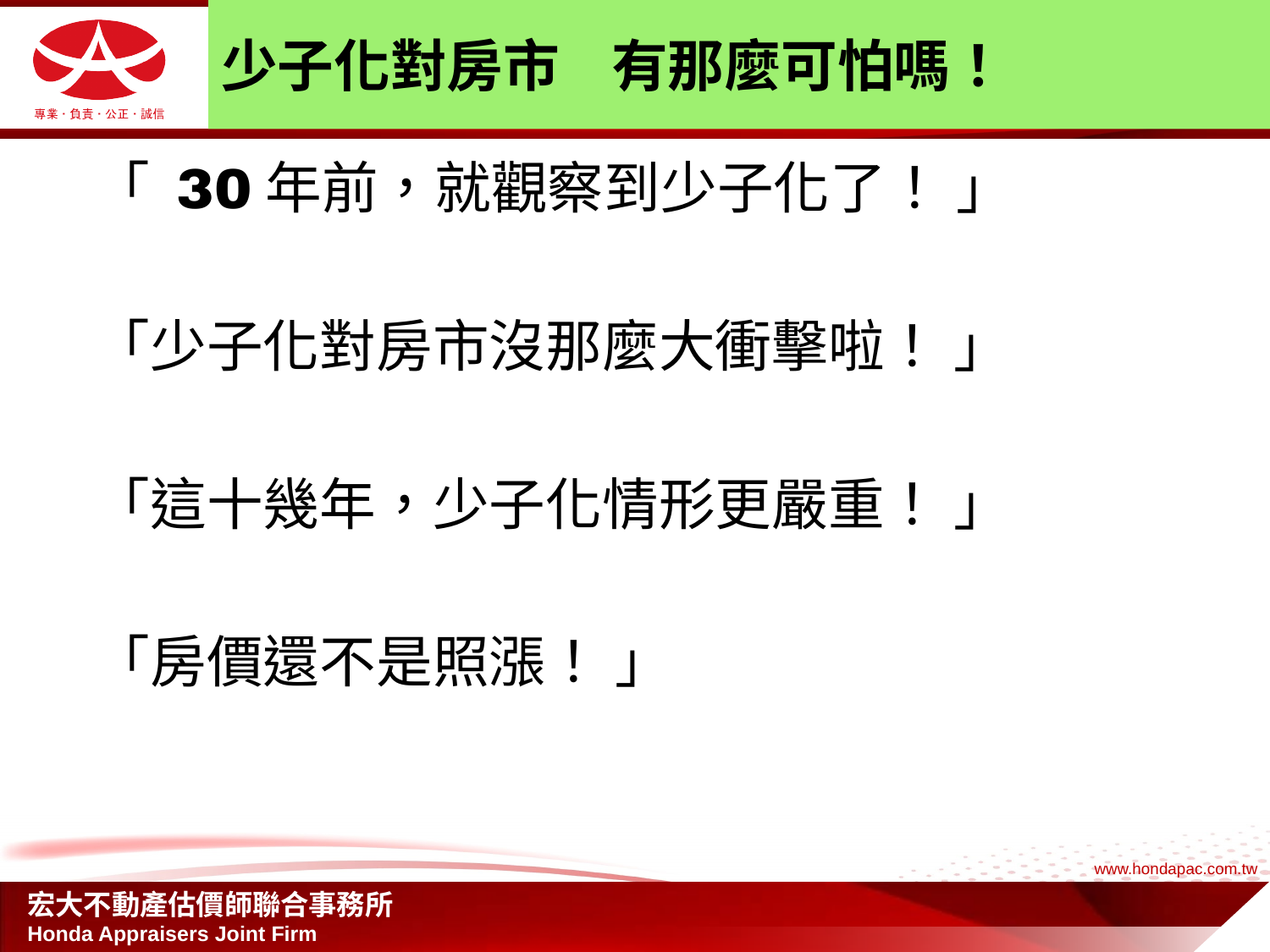

# 少子化對房市    有那麼可怕嗎！
 「 30年前，就觀察到少子化了！ 」

 「少子化對房市沒那麼大衝擊啦！ 」

 「這十幾年，少子化情形更嚴重！ 」

 「房價還不是照漲！ 」